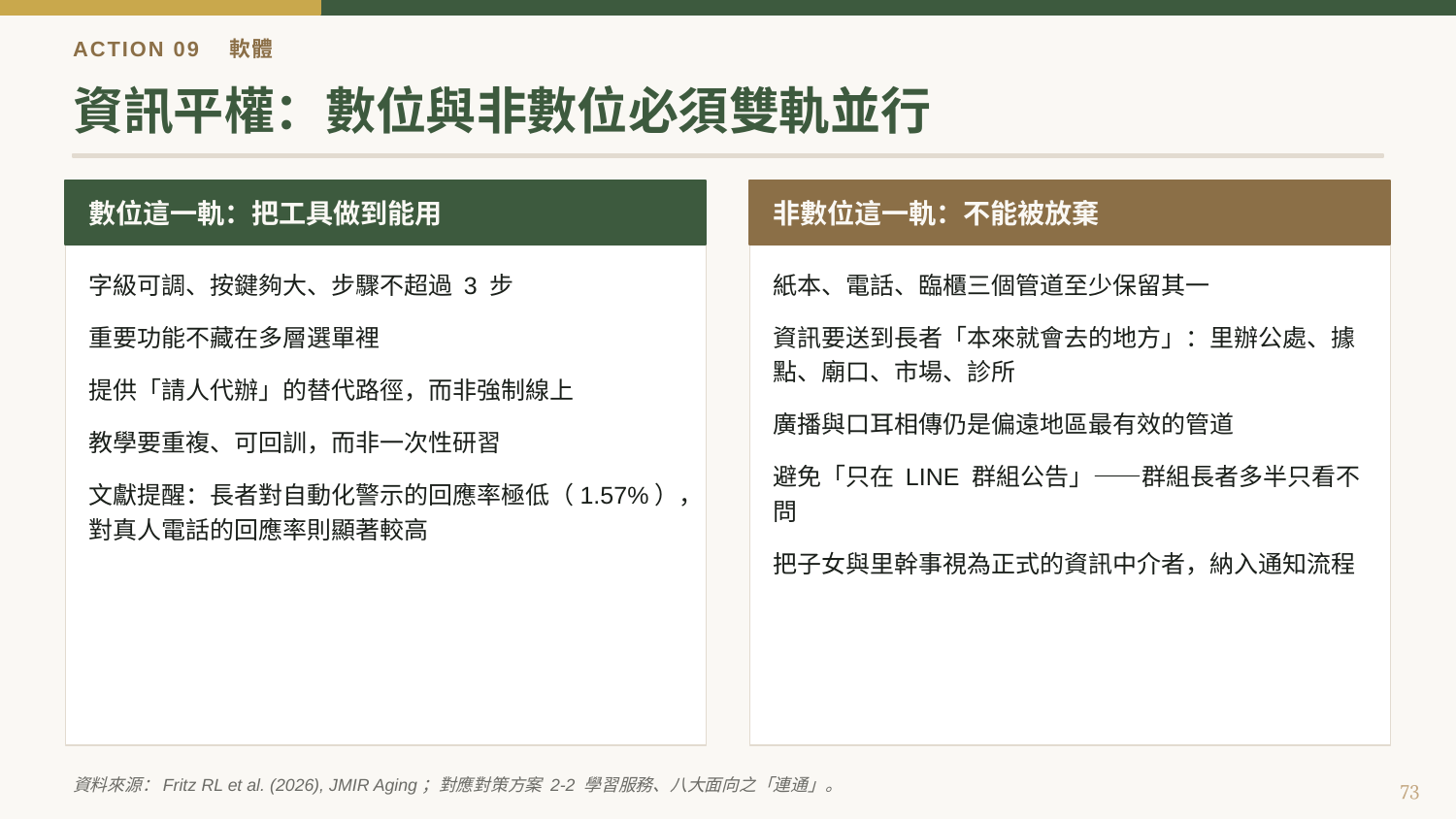

ACTION 09　軟體
資訊平權：數位與非數位必須雙軌並行

數位這一軌：把工具做到能用

非數位這一軌：不能被放棄
字級可調、按鍵夠大、步驟不超過 3 步
重要功能不藏在多層選單裡
提供「請人代辦」的替代路徑，而非強制線上
教學要重複、可回訓，而非一次性研習
文獻提醒：長者對自動化警示的回應率極低（1.57%），對真人電話的回應率則顯著較高
紙本、電話、臨櫃三個管道至少保留其一
資訊要送到長者「本來就會去的地方」：里辦公處、據點、廟口、市場、診所
廣播與口耳相傳仍是偏遠地區最有效的管道
避免「只在 LINE 群組公告」——群組長者多半只看不問
把子女與里幹事視為正式的資訊中介者，納入通知流程
資料來源：Fritz RL et al. (2026), JMIR Aging；對應對策方案 2-2 學習服務、八大面向之「連通」。
73